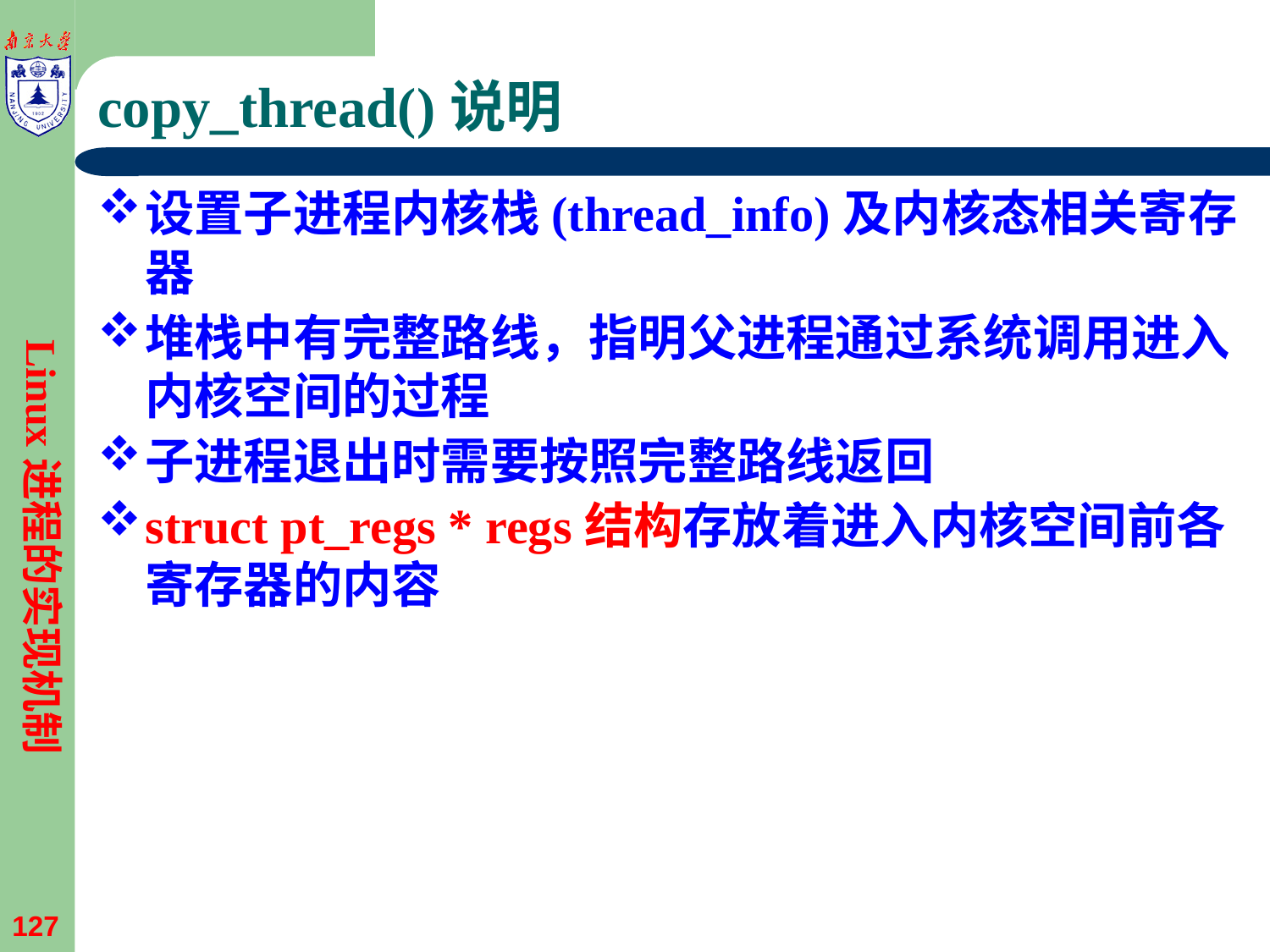

# copy_thread()说明
设置子进程内核栈(thread_info)及内核态相关寄存器
堆栈中有完整路线，指明父进程通过系统调用进入内核空间的过程
子进程退出时需要按照完整路线返回
struct pt_regs * regs结构存放着进入内核空间前各寄存器的内容
Linux进程的实现机制
127